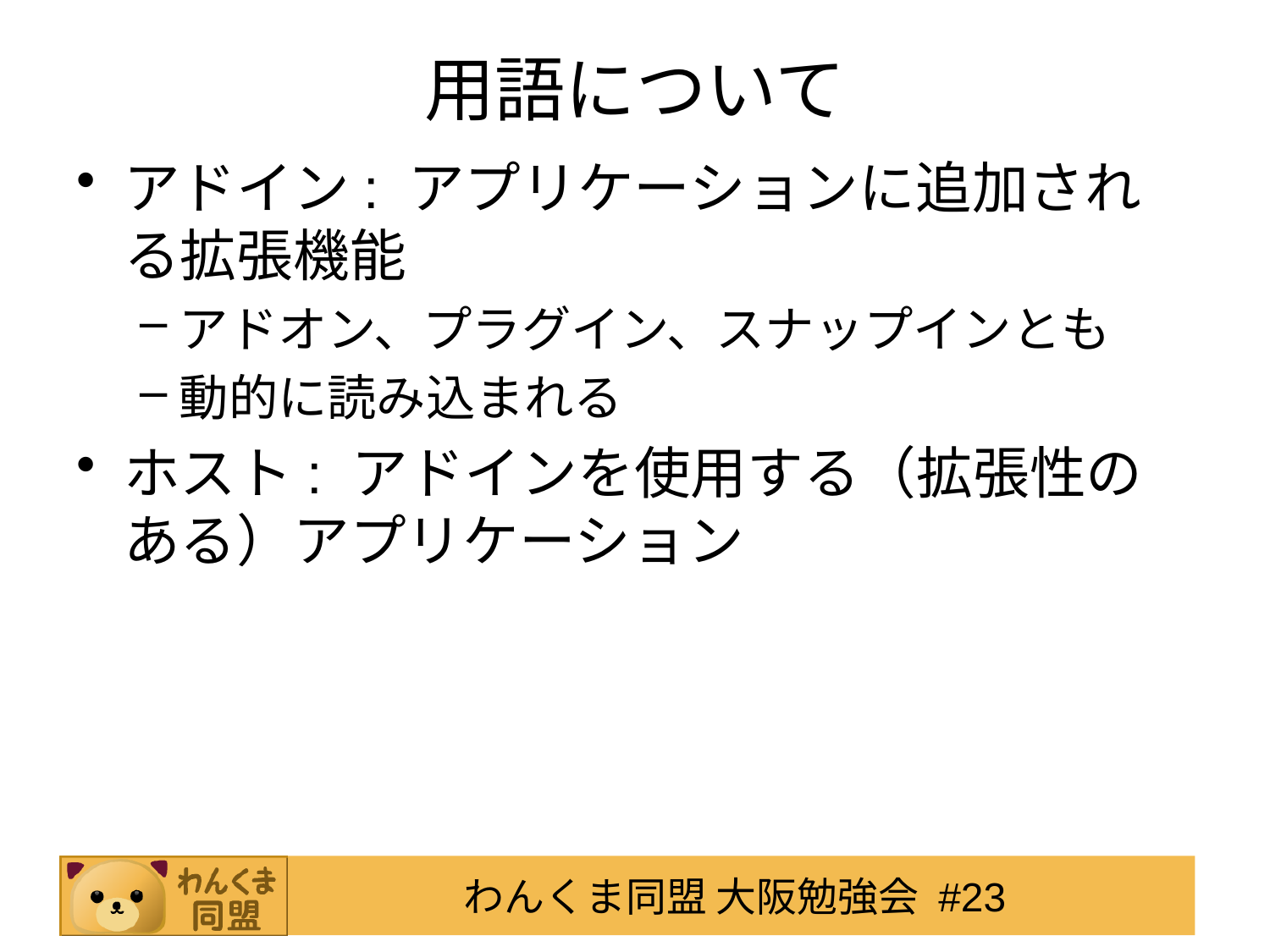

# 用語について
アドイン: アプリケーションに追加される拡張機能
アドオン、プラグイン、スナップインとも
動的に読み込まれる
ホスト: アドインを使用する（拡張性のある）アプリケーション